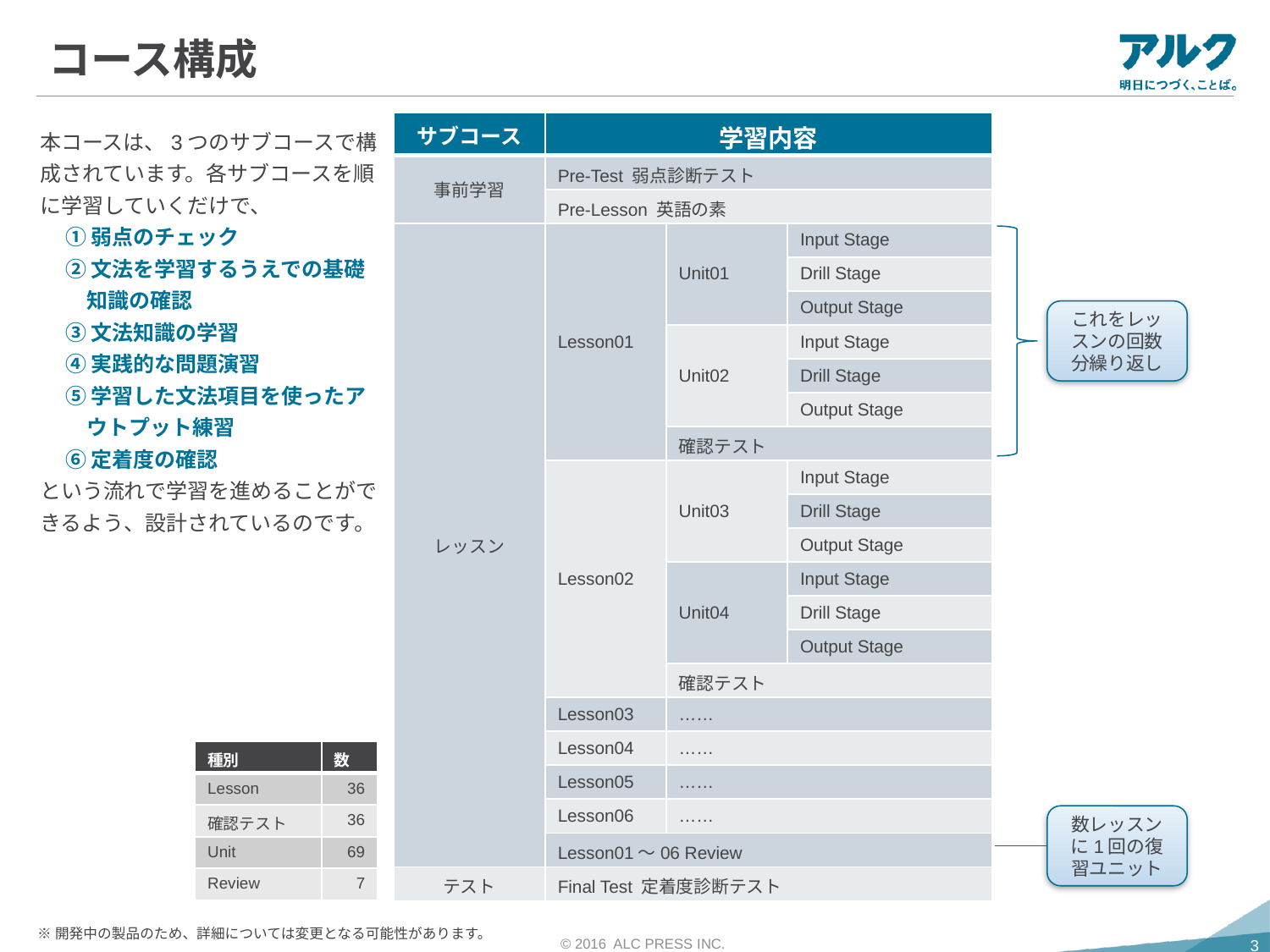

コース構成
| サブコース | 学習内容 |  |  |
| --- | --- | --- | --- |
| 事前学習 | Pre-Test 弱点診断テスト |  |  |
|  | Pre-Lesson 英語の素 |  |  |
| レッスン | Lesson01 | Unit01 | Input Stage |
|  |  |  | Drill Stage |
|  |  |  | Output Stage |
|  |  | Unit02 | Input Stage |
|  |  |  | Drill Stage |
|  |  |  | Output Stage |
|  |  | 確認テスト |  |
|  | Lesson02 | Unit03 | Input Stage |
|  |  |  | Drill Stage |
|  |  |  | Output Stage |
|  |  | Unit04 | Input Stage |
|  |  |  | Drill Stage |
|  |  |  | Output Stage |
|  |  | 確認テスト |  |
|  | Lesson03 | …… |  |
|  | Lesson04 | …… |  |
|  | Lesson05 | …… |  |
|  | Lesson06 | …… |  |
|  | Lesson01～06 Review |  |  |
| テスト | Final Test 定着度診断テスト |  |  |
本コースは、3つのサブコースで構成されています。各サブコースを順に学習していくだけで、
①弱点のチェック
②文法を学習するうえでの基礎知識の確認
③文法知識の学習
④実践的な問題演習
⑤学習した文法項目を使ったアウトプット練習
⑥定着度の確認
という流れで学習を進めることができるよう、設計されているのです。

これをレッスンの回数分繰り返し
| 種別 | 数 |
| --- | --- |
| Lesson | 36 |
| 確認テスト | 36 |
| Unit | 69 |
| Review | 7 |
数レッスンに1回の復習ユニット
※開発中の製品のため、詳細については変更となる可能性があります。